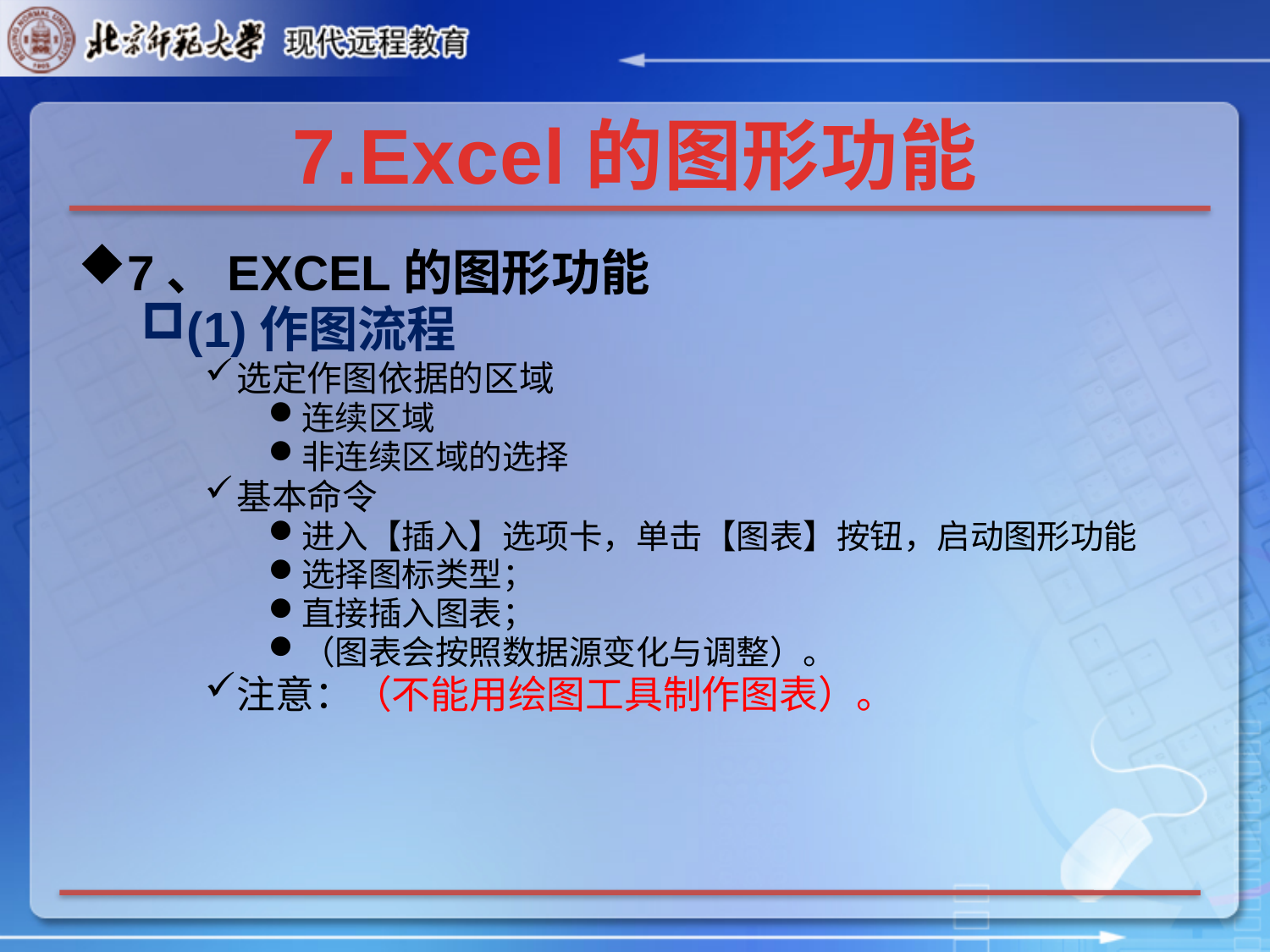

# 7.Excel的图形功能
7、EXCEL的图形功能
(1)作图流程
选定作图依据的区域
连续区域
非连续区域的选择
基本命令
进入【插入】选项卡，单击【图表】按钮，启动图形功能
选择图标类型；
直接插入图表；
（图表会按照数据源变化与调整）。
注意：（不能用绘图工具制作图表）。